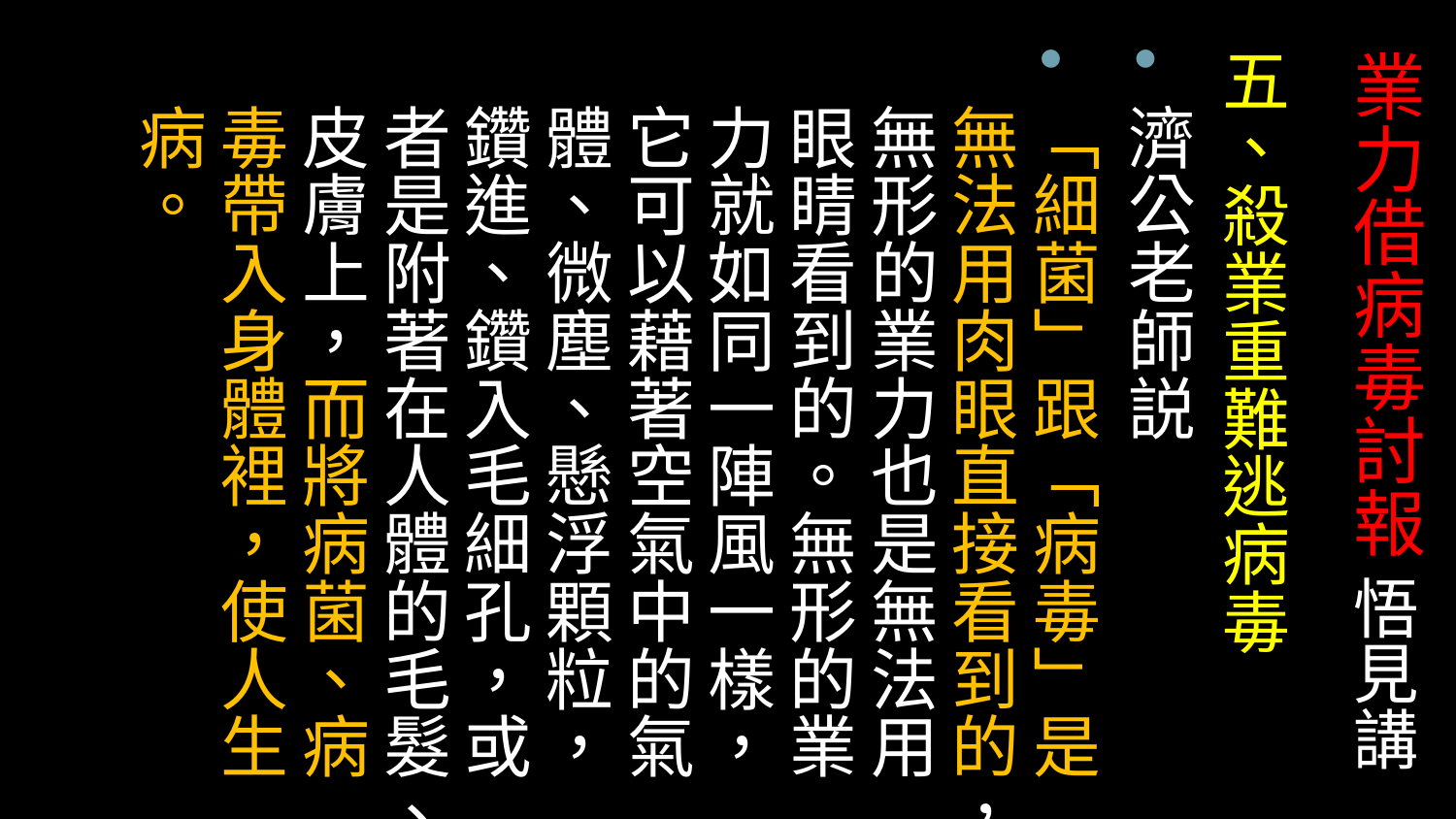

五、殺業重難逃病毒
濟公老師説
「細菌」跟「病毒」是無法用肉眼直接看到的，無形的業力也是無法用眼睛看到的。無形的業力就如同一陣風一樣，它可以藉著空氣中的氣體、微塵、懸浮顆粒，鑽進、鑽入毛細孔，或者是附著在人體的毛髮、皮膚上，而將病菌、病毒帶入身體裡，使人生病。

# 業力借病毒討報 悟見講